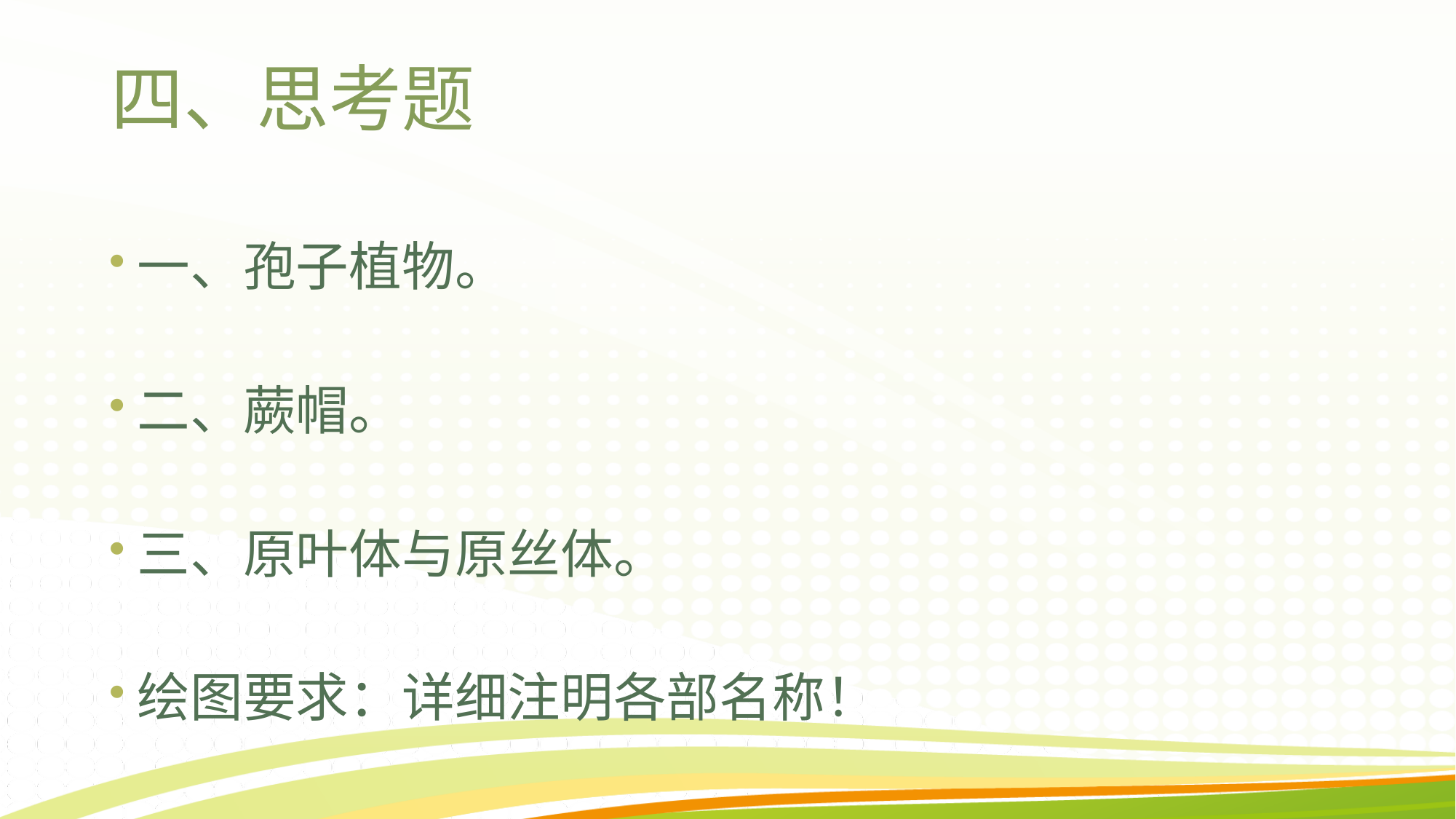

# 四、思考题

一、孢子植物。

二、蕨帽。

三、原叶体与原丝体。

绘图要求：详细注明各部名称！